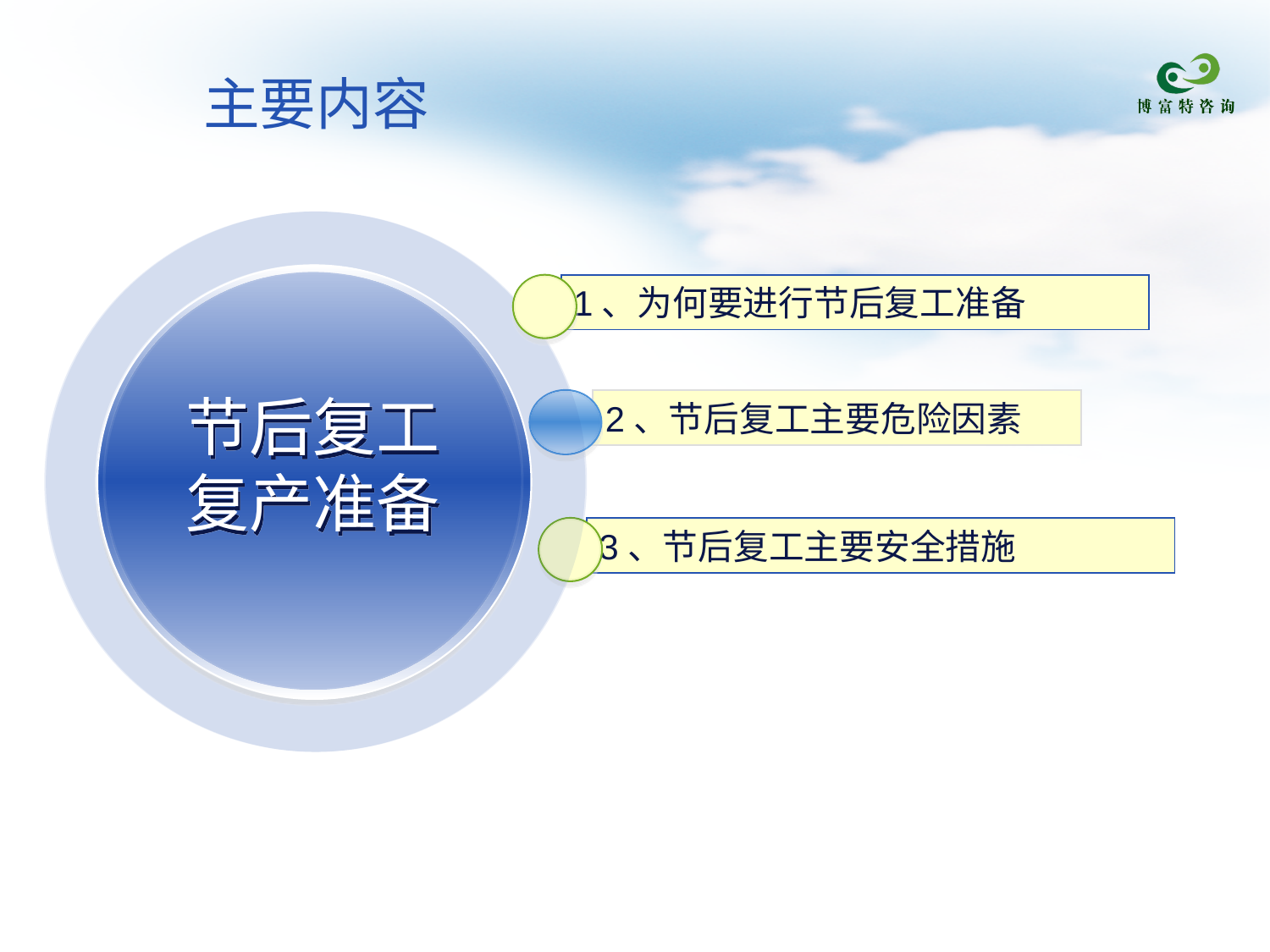

# 主要内容

1、为何要进行节后复工准备
节后复工复产准备

2、节后复工主要危险因素
主要内容

3、节后复工主要安全措施